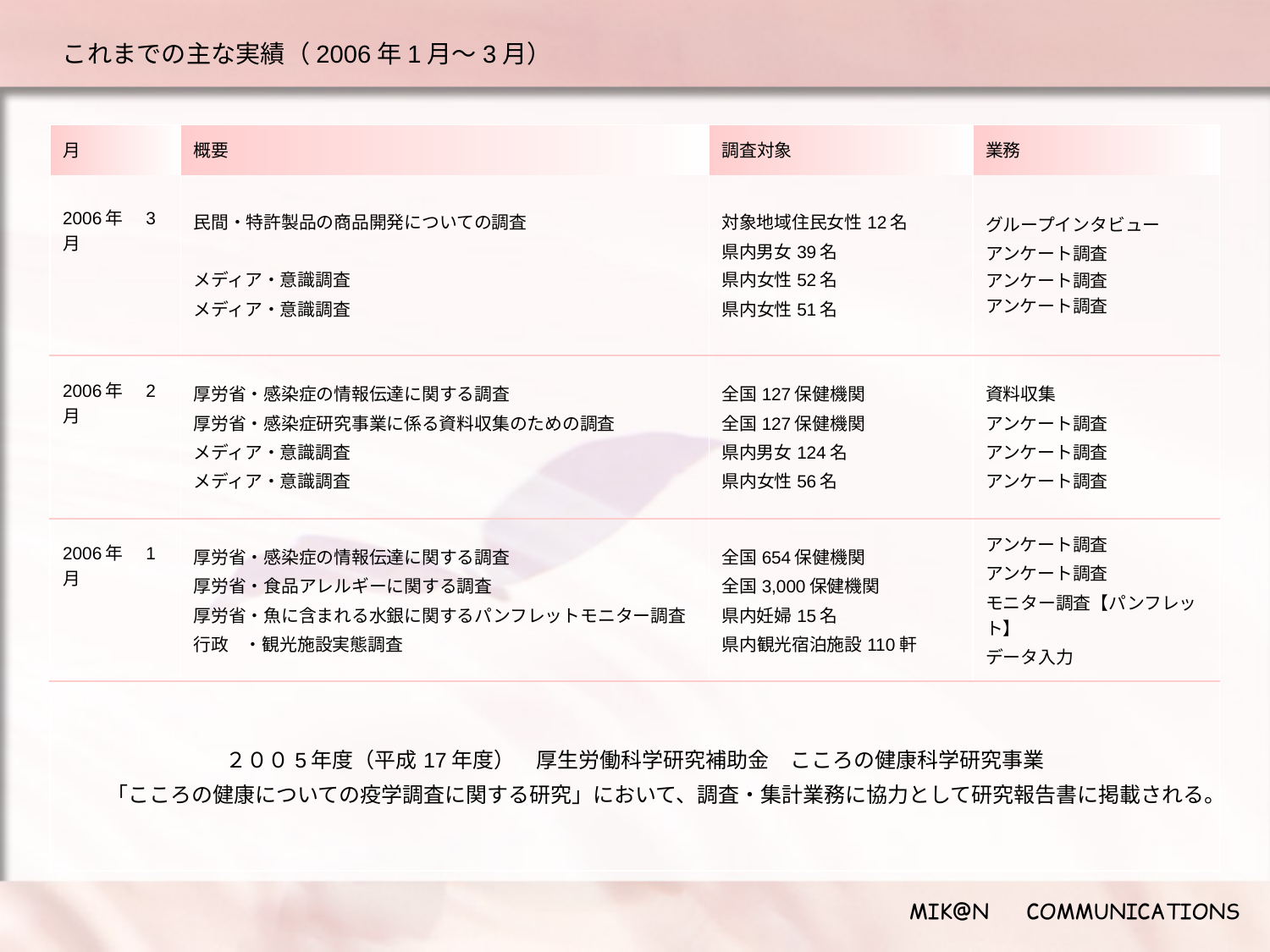

# これまでの主な実績（2006年1月～3月）
| 月 | 概要 | 調査対象 | 業務 |
| --- | --- | --- | --- |
| 2006年　3月 | 民間・特許製品の商品開発についての調査 　　　　 メディア・意識調査 メディア・意識調査 | 対象地域住民女性12名 県内男女39名 県内女性52名 県内女性51名 | グループインタビュー アンケート調査 アンケート調査 アンケート調査 |
| 2006年　2月 | 厚労省・感染症の情報伝達に関する調査 厚労省・感染症研究事業に係る資料収集のための調査 メディア・意識調査 メディア・意識調査 | 全国127保健機関 全国127保健機関 県内男女124名 県内女性56名 | 資料収集 アンケート調査 アンケート調査 アンケート調査 |
| 2006年　1月 | 厚労省・感染症の情報伝達に関する調査 厚労省・食品アレルギーに関する調査 厚労省・魚に含まれる水銀に関するパンフレットモニター調査 行政 ・観光施設実態調査 | 全国654保健機関 全国3,000保健機関 県内妊婦15名 県内観光宿泊施設110軒 | アンケート調査 アンケート調査 モニター調査【パンフレット】 データ入力 |
| ２００5年度（平成17年度）　厚生労働科学研究補助金　こころの健康科学研究事業 　　「こころの健康についての疫学調査に関する研究」において、調査・集計業務に協力として研究報告書に掲載される。 |  |  |  |
MIK@N 　COMMUNICATIONS